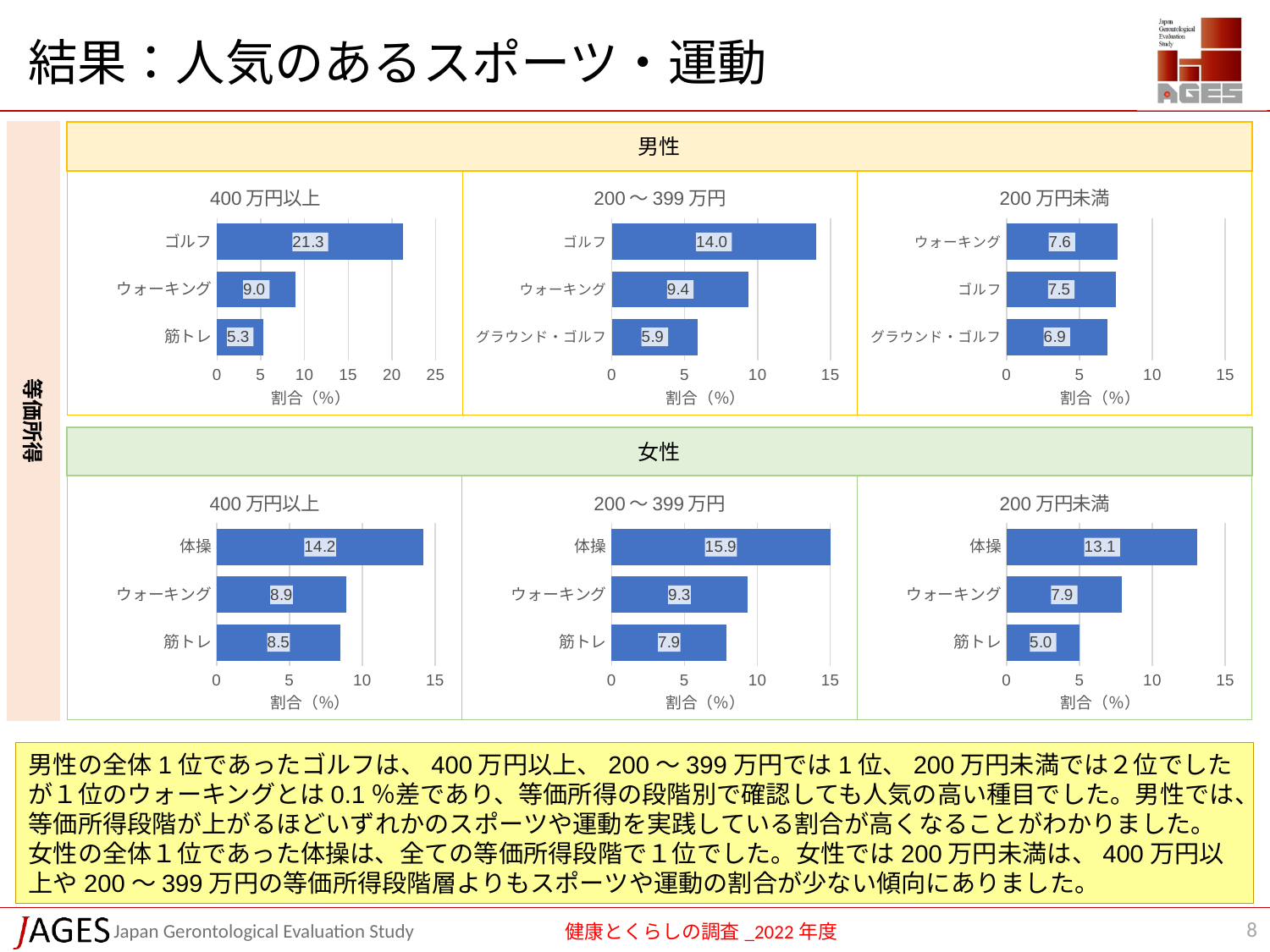

# 結果：人気のあるスポーツ・運動
男性
等価所得

### Chart: 200万円未満

| Category | 系列 1 |
|---|---|
| グラウンド・ゴルフ | 6.9 |
| ゴルフ | 7.5 |
| ウォーキング | 7.6 |

### Chart: 400万円以上

| Category | 系列 1 |
|---|---|
| 筋トレ | 5.3 |
| ウォーキング | 9.0 |
| ゴルフ | 21.3 |

### Chart: 200〜399万円

| Category | 系列 1 |
|---|---|
| グラウンド・ゴルフ | 5.9 |
| ウォーキング | 9.4 |
| ゴルフ | 14.0 |
女性

### Chart: 200万円未満

| Category | 系列 1 |
|---|---|
| 筋トレ | 5.0 |
| ウォーキング | 7.9 |
| 体操 | 13.1 |

### Chart: 400万円以上

| Category | 系列 1 |
|---|---|
| 筋トレ | 8.5 |
| ウォーキング | 8.9 |
| 体操 | 14.2 |

### Chart: 200〜399万円

| Category | 系列 1 |
|---|---|
| 筋トレ | 7.9 |
| ウォーキング | 9.3 |
| 体操 | 15.9 |
男性の全体1位であったゴルフは、400万円以上、200〜399万円では1位、200万円未満では２位でしたが１位のウォーキングとは0.1％差であり、等価所得の段階別で確認しても人気の高い種目でした。男性では、等価所得段階が上がるほどいずれかのスポーツや運動を実践している割合が高くなることがわかりました。
女性の全体１位であった体操は、全ての等価所得段階で１位でした。女性では200万円未満は、400万円以上や200〜399万円の等価所得段階層よりもスポーツや運動の割合が少ない傾向にありました。
8